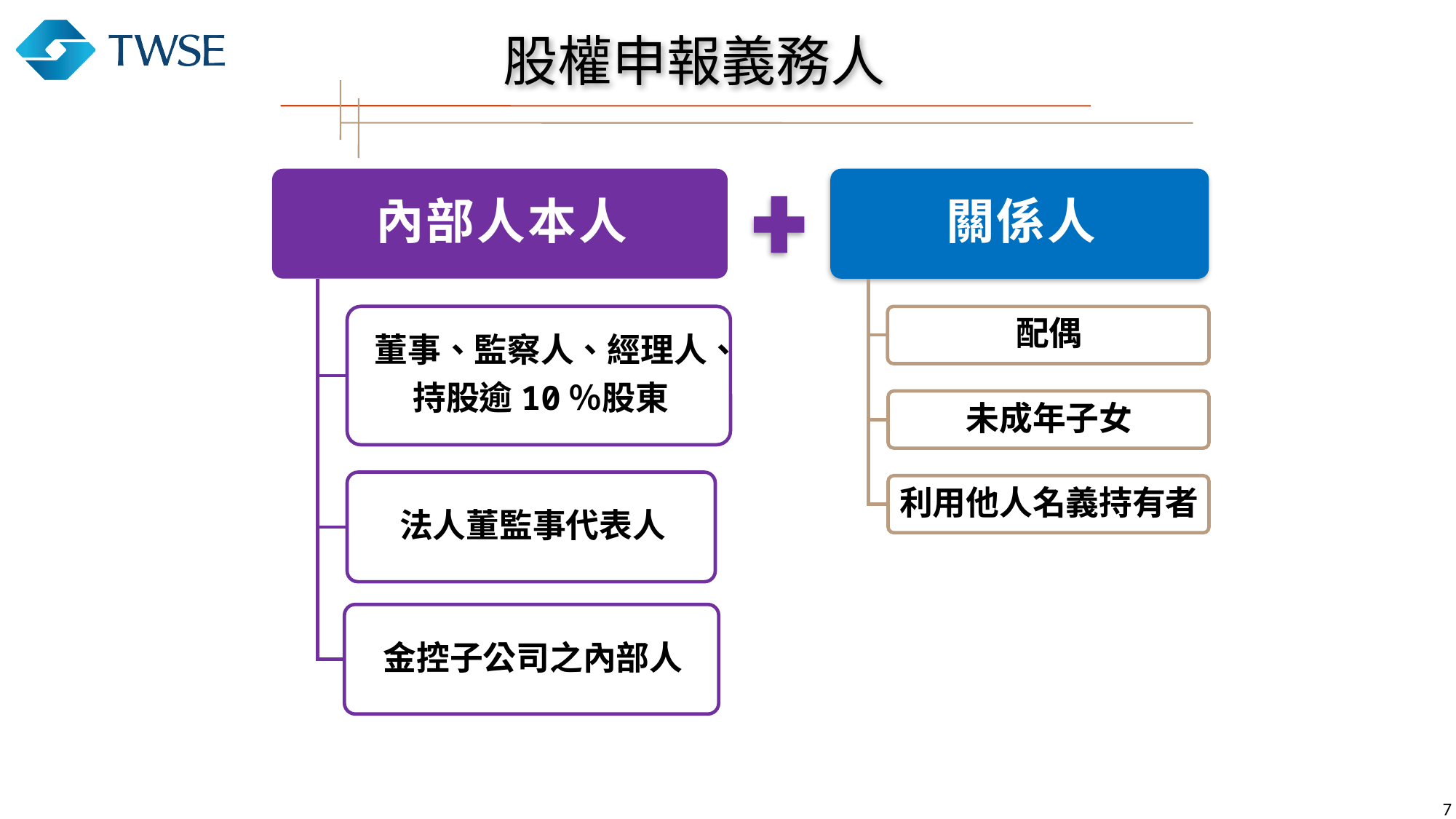

#
股權申報義務人
內部人本人
董事、監察人、經理人、
持股逾10％股東
法人董監事代表人
金控子公司之內部人
關係人
配偶
未成年子女
利用他人名義持有者

7